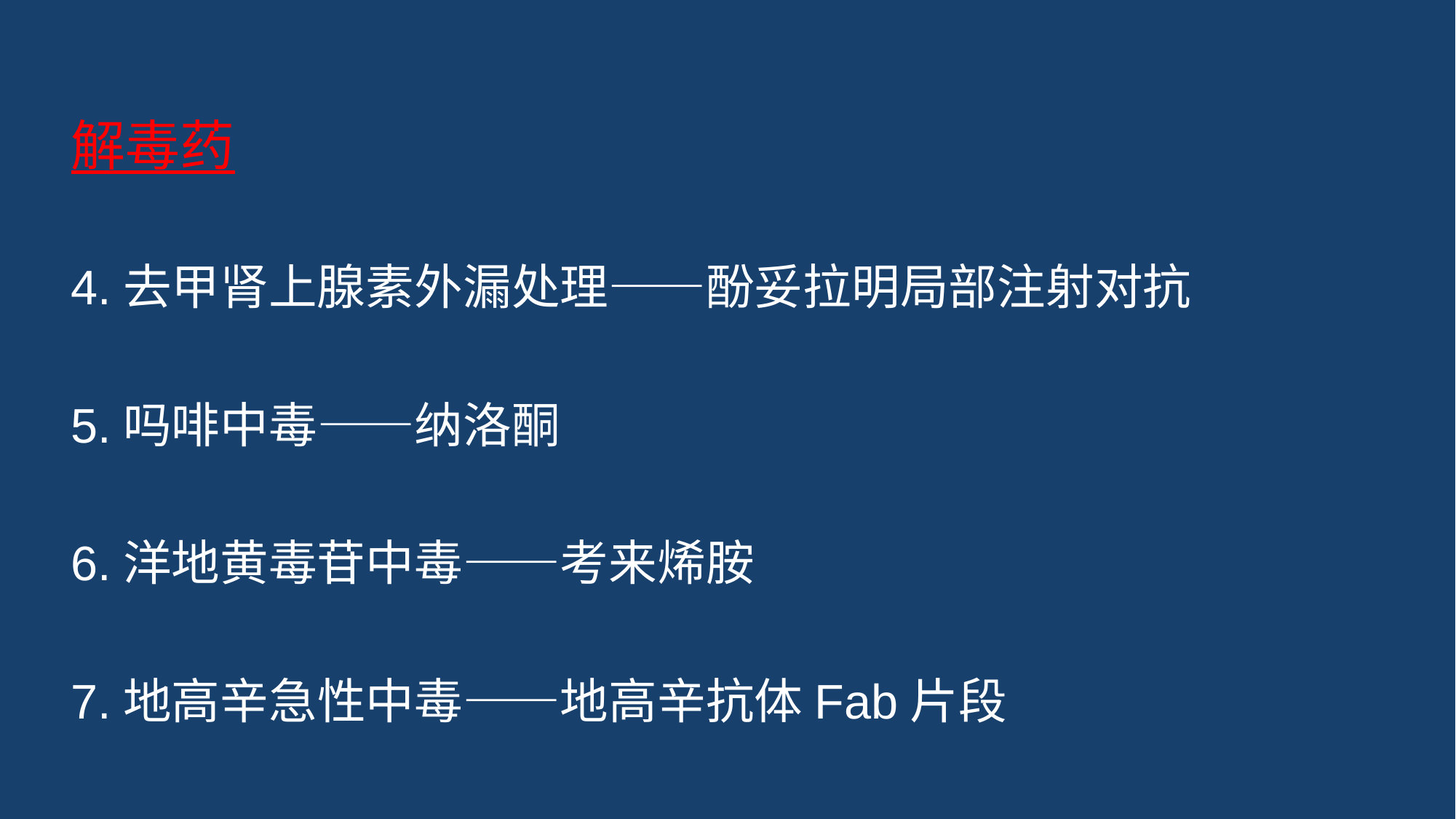

解毒药
4.去甲肾上腺素外漏处理——酚妥拉明局部注射对抗
5.吗啡中毒——纳洛酮
6.洋地黄毒苷中毒——考来烯胺
7.地高辛急性中毒——地高辛抗体Fab片段